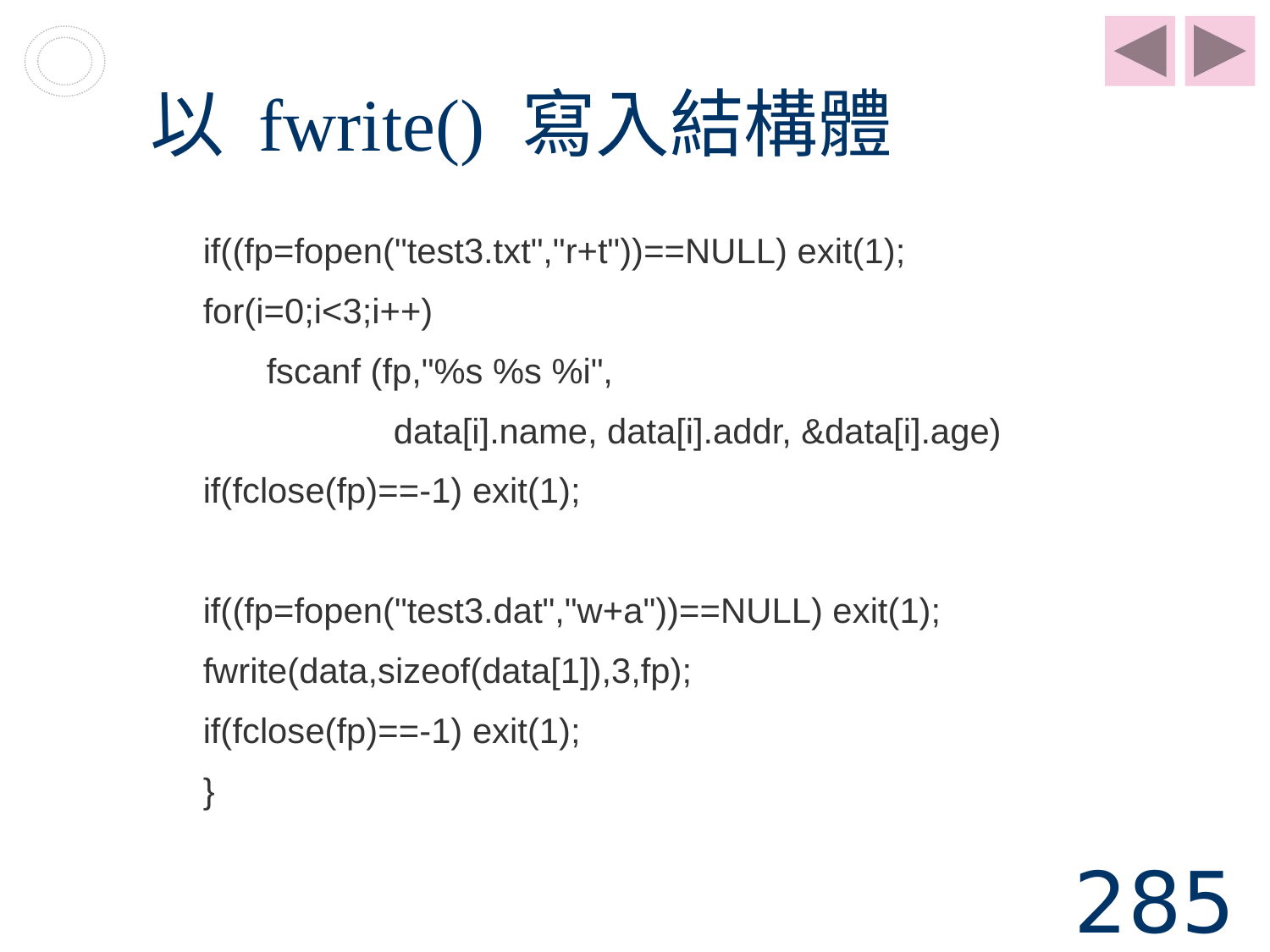

# 以 fwrite() 寫入結構體
if((fp=fopen("test3.txt","r+t"))==NULL) exit(1);
for(i=0;i<3;i++)
fscanf (fp,"%s %s %i",
data[i].name, data[i].addr, &data[i].age)
if(fclose(fp)==-1) exit(1);

if((fp=fopen("test3.dat","w+a"))==NULL) exit(1);
fwrite(data,sizeof(data[1]),3,fp);
if(fclose(fp)==-1) exit(1);
}
285